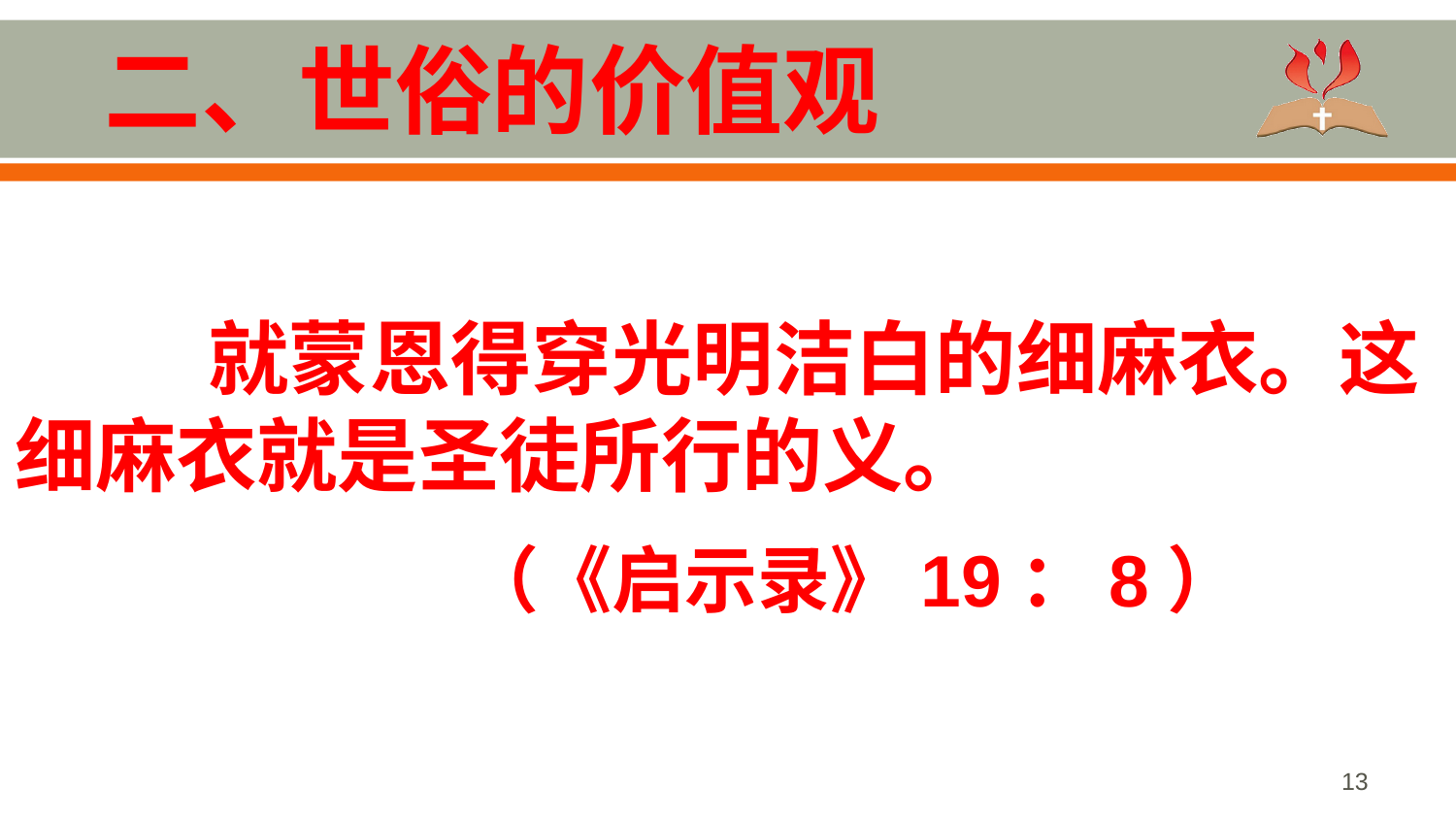

# 二、世俗的价值观

      就蒙恩得穿光明洁白的细麻衣。这细麻衣就是圣徒所行的义。
                    （《启示录》19：8）

13